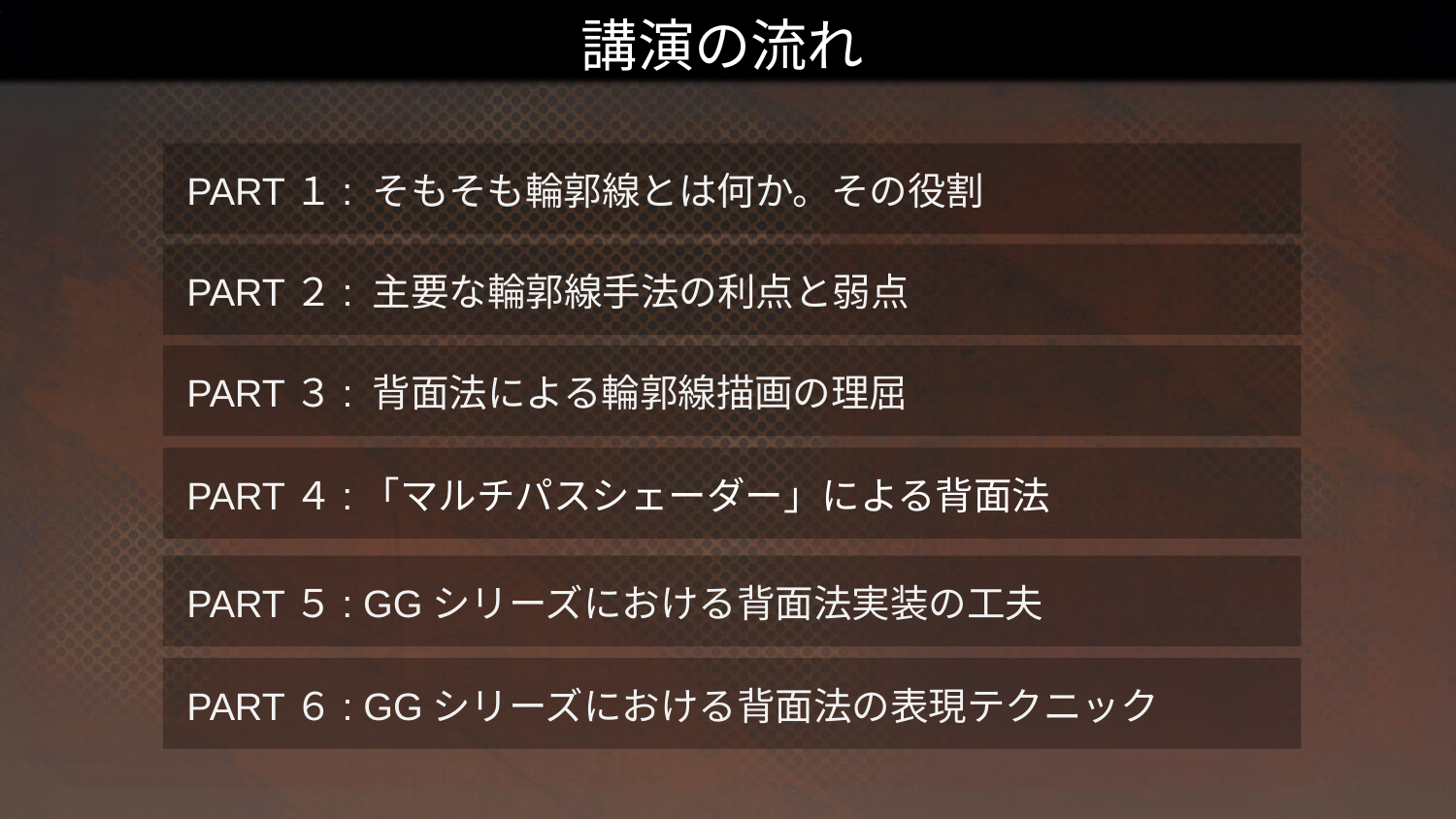

# 講演の流れ

PART１: そもそも輪郭線とは何か。その役割

PART２: 主要な輪郭線手法の利点と弱点

PART３: 背面法による輪郭線描画の理屈

PART４:「マルチパスシェーダー」による背面法

PART５: GGシリーズにおける背面法実装の工夫

PART６: GGシリーズにおける背面法の表現テクニック